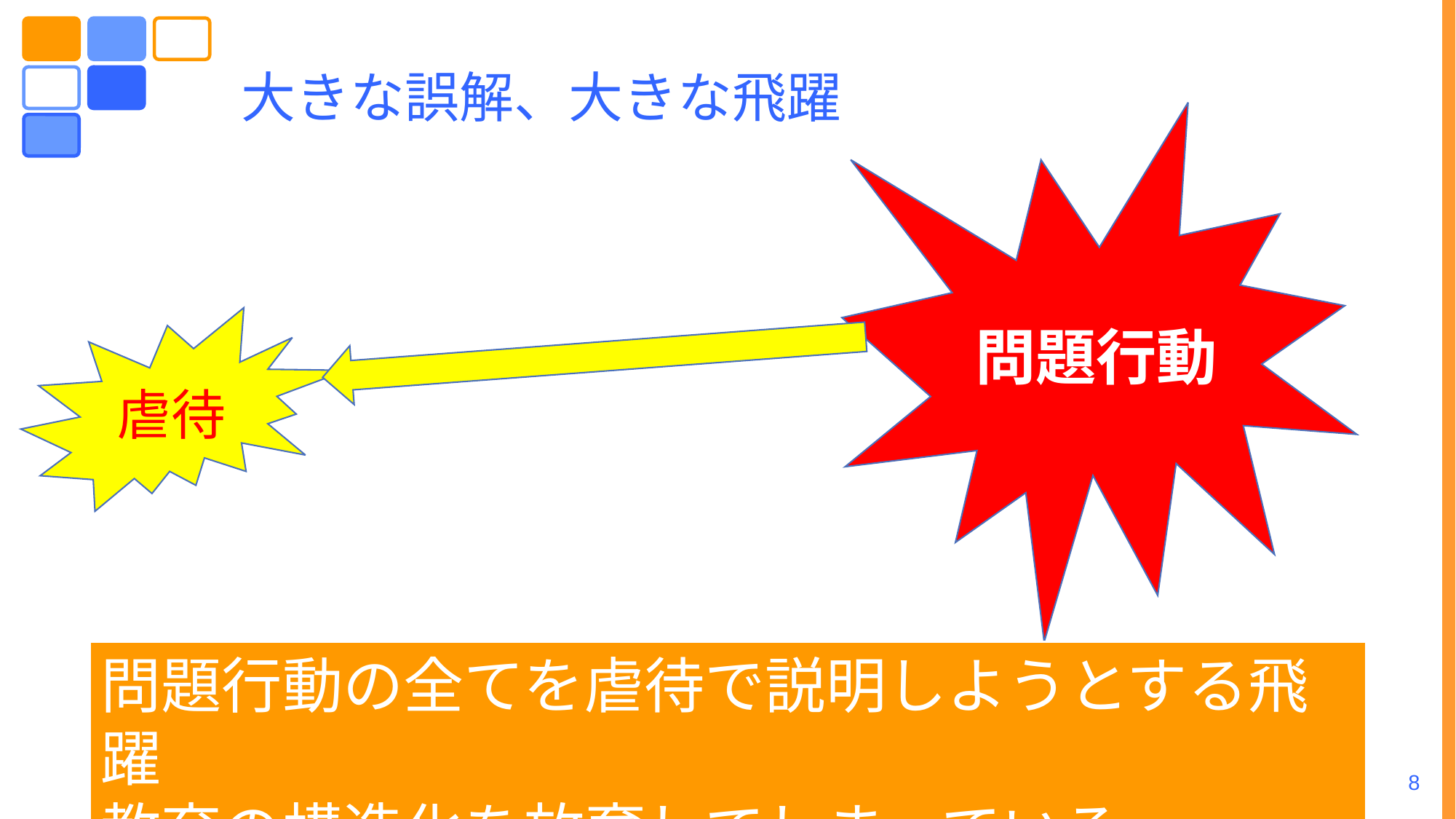

# 大きな誤解、大きな飛躍
問題行動
虐待

問題行動の全てを虐待で説明しようとする飛躍
教育の構造化を放棄してしまっている
8